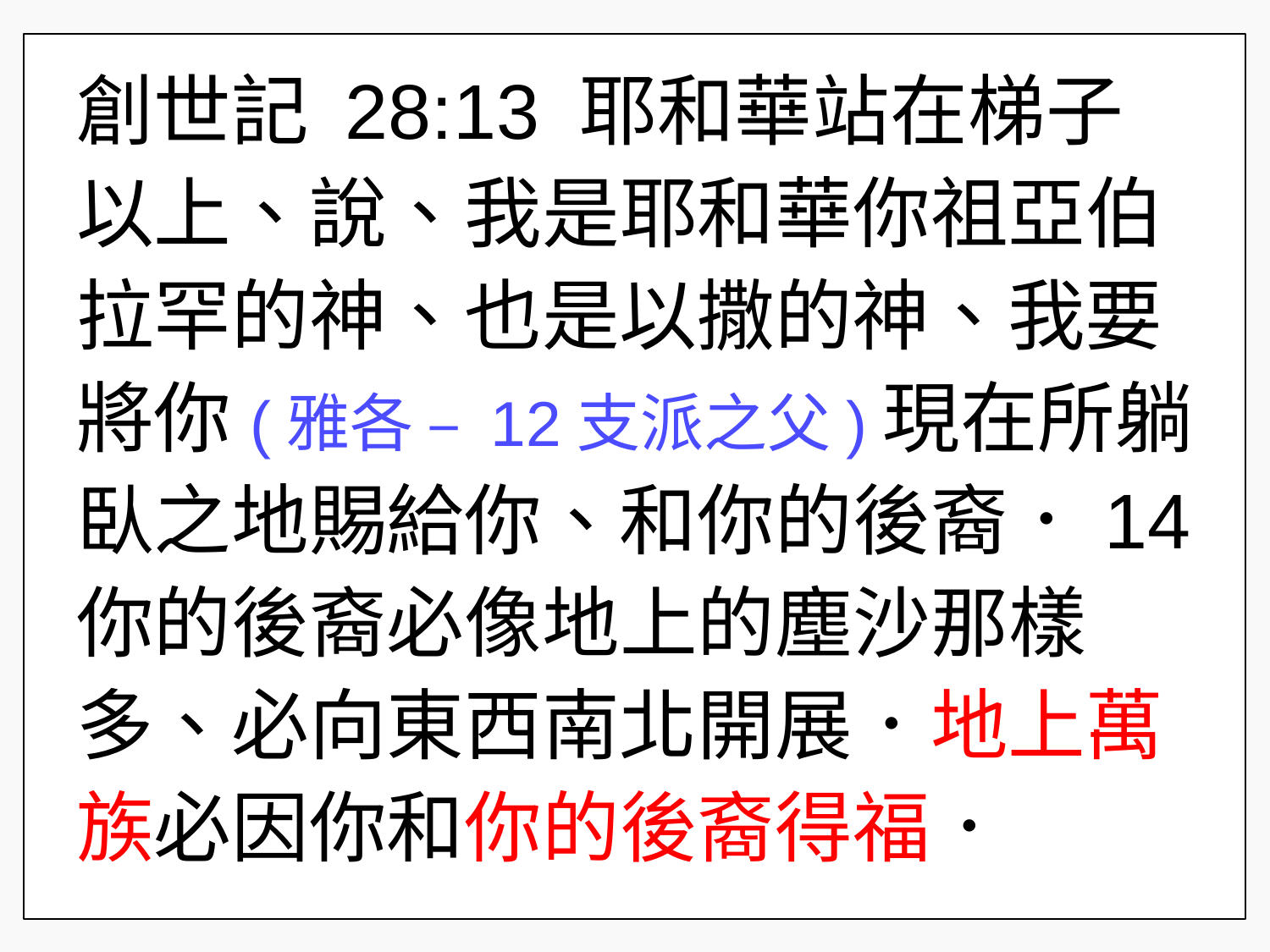

創世記 28:13 耶和華站在梯子以上、說、我是耶和華你祖亞伯拉罕的神、也是以撒的神、我要將你(雅各 – 12支派之父)現在所躺臥之地賜給你、和你的後裔．14 你的後裔必像地上的塵沙那樣多、必向東西南北開展．地上萬族必因你和你的後裔得福．